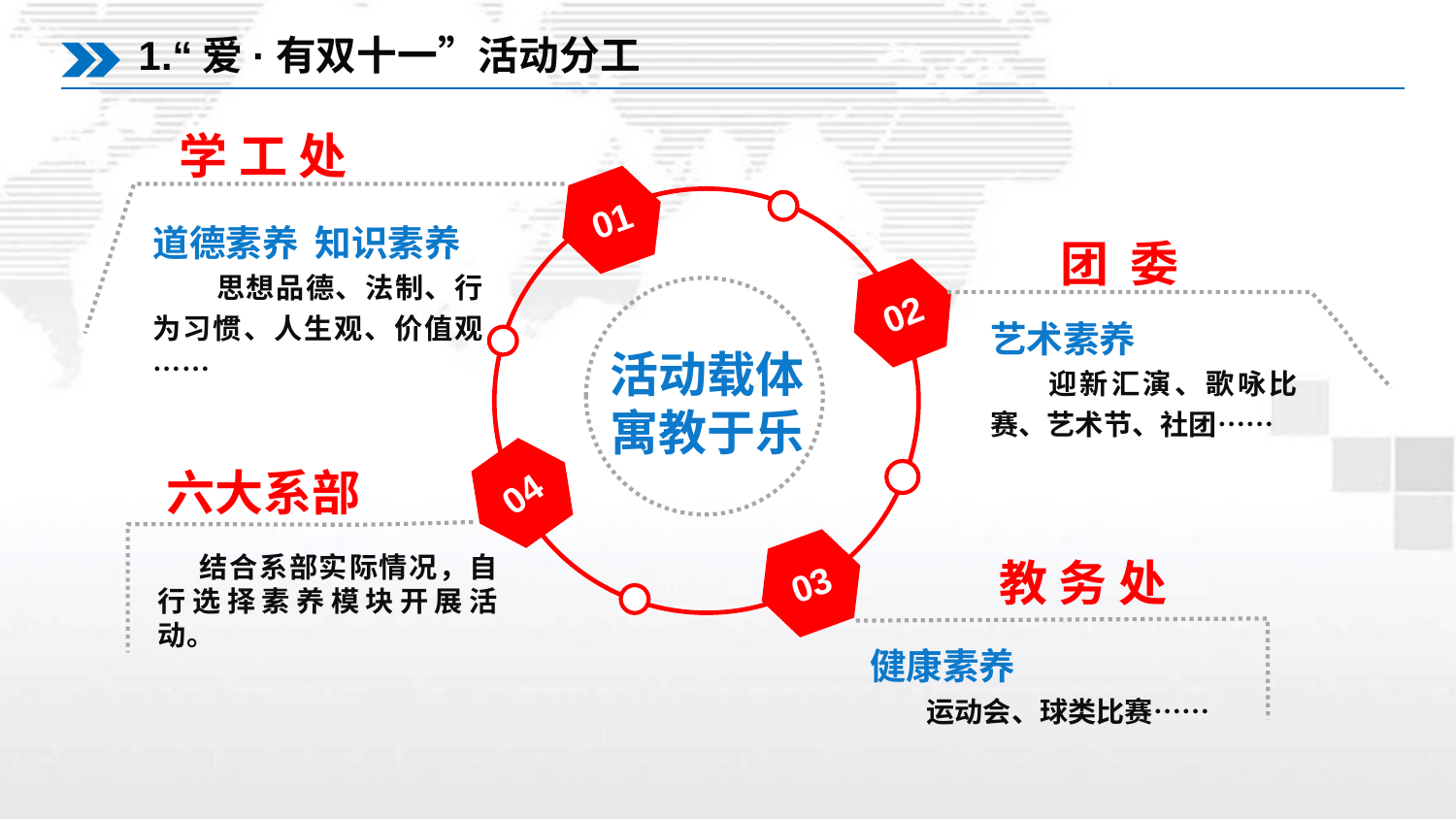

1.“爱·有双十一”活动分工

学 工 处
01

道德素养  知识素养
       思想品德、法制、行为习惯、人生观、价值观……
团  委
02

活动载体
寓教于乐

艺术素养
     迎新汇演、歌咏比赛、艺术节、社团……

04
六大系部

03
    结合系部实际情况，自行选择素养模块开展活动。
教 务 处

健康素养
          运动会、球类比赛……